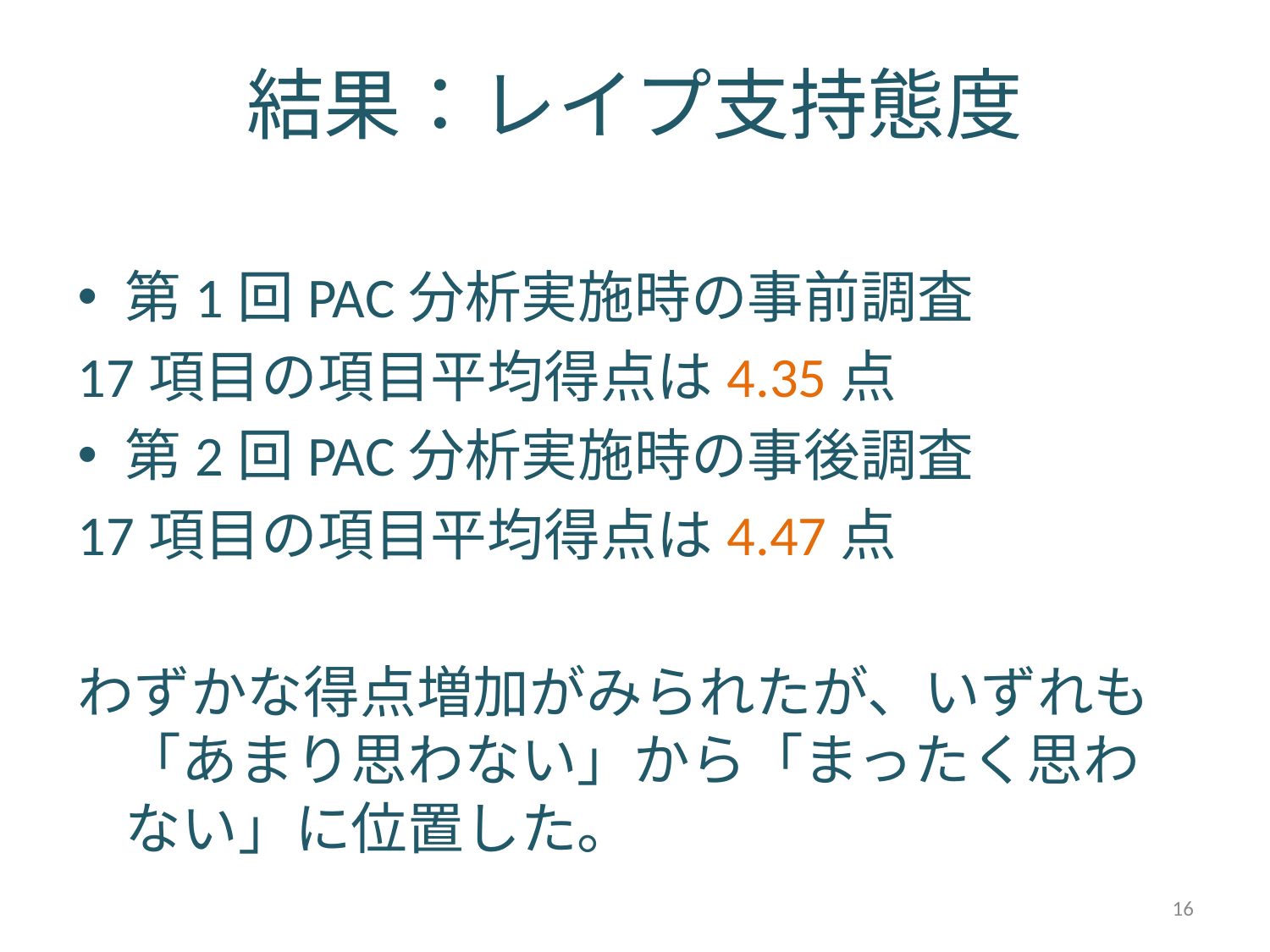

# 結果：レイプ支持態度

第1回PAC分析実施時の事前調査
17項目の項目平均得点は4.35点
第2回PAC分析実施時の事後調査
17項目の項目平均得点は4.47点

わずかな得点増加がみられたが、いずれも「あまり思わない」から「まったく思わない」に位置した。

16